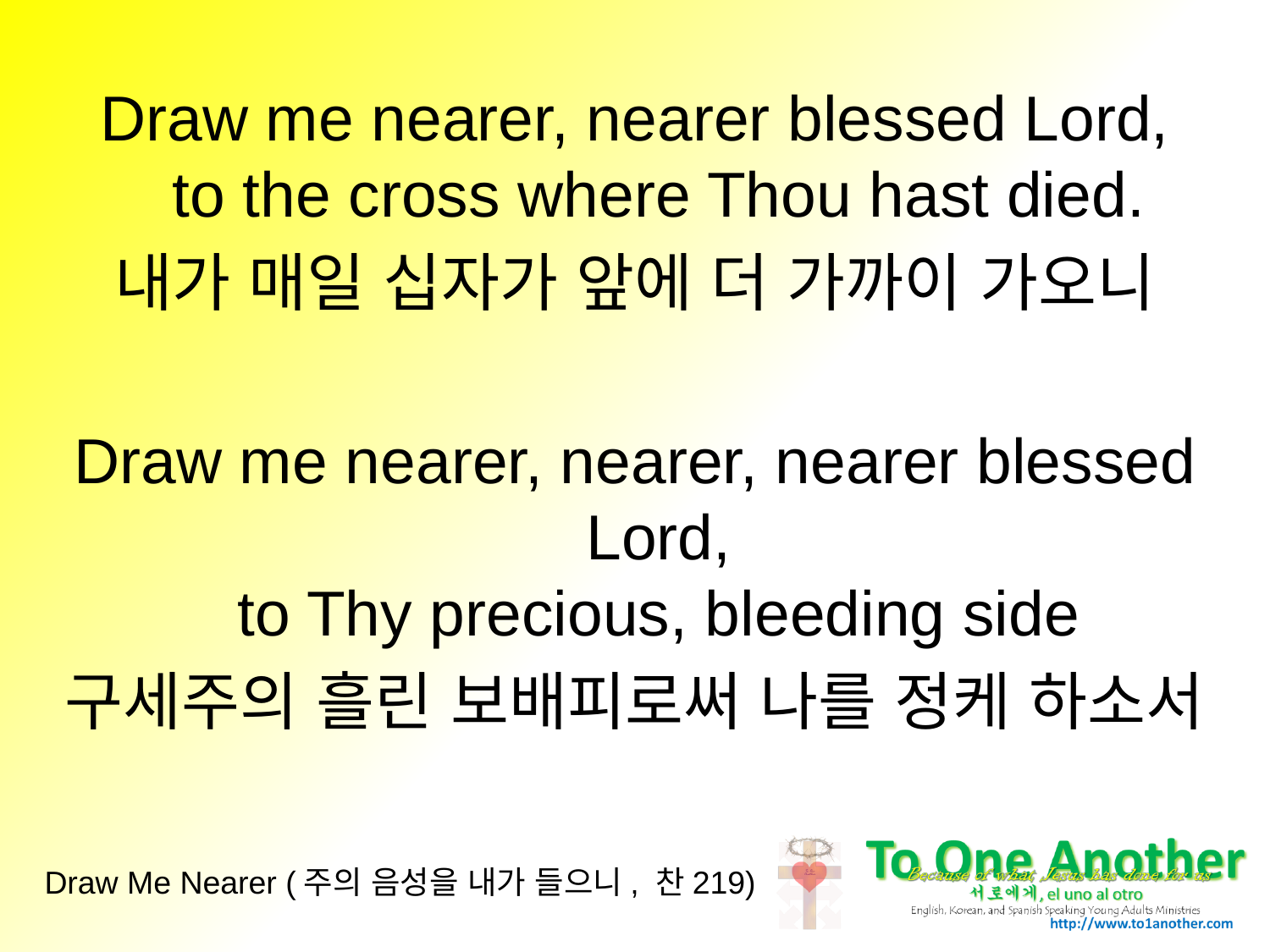

Draw me nearer, nearer blessed Lord,
to the cross where Thou hast died.
내가 매일 십자가 앞에 더 가까이 가오니

Draw me nearer, nearer, nearer blessed Lord,
to Thy precious, bleeding side
구세주의 흘린 보배피로써 나를 정케 하소서
# Draw Me Nearer (주의 음성을 내가 들으니, 찬219)